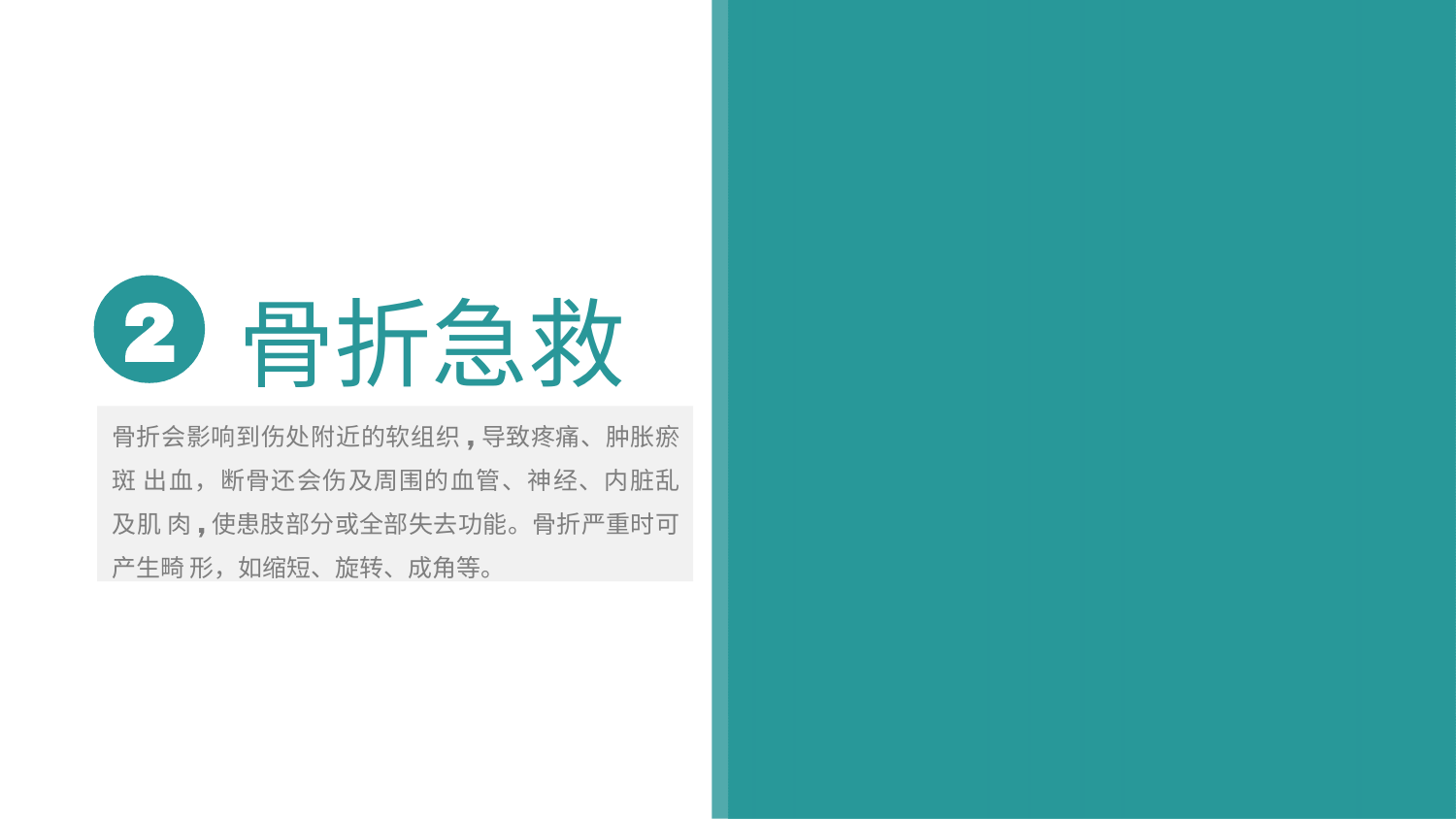

2
# 骨折急救
骨折会影响到伤处附近的软组织,导致疼痛、肿胀瘀斑 出血，断骨还会伤及周围的血管、神经、内脏乱及肌 肉,使患肢部分或全部失去功能。骨折严重时可产生畸 形，如缩短、旋转、成角等。